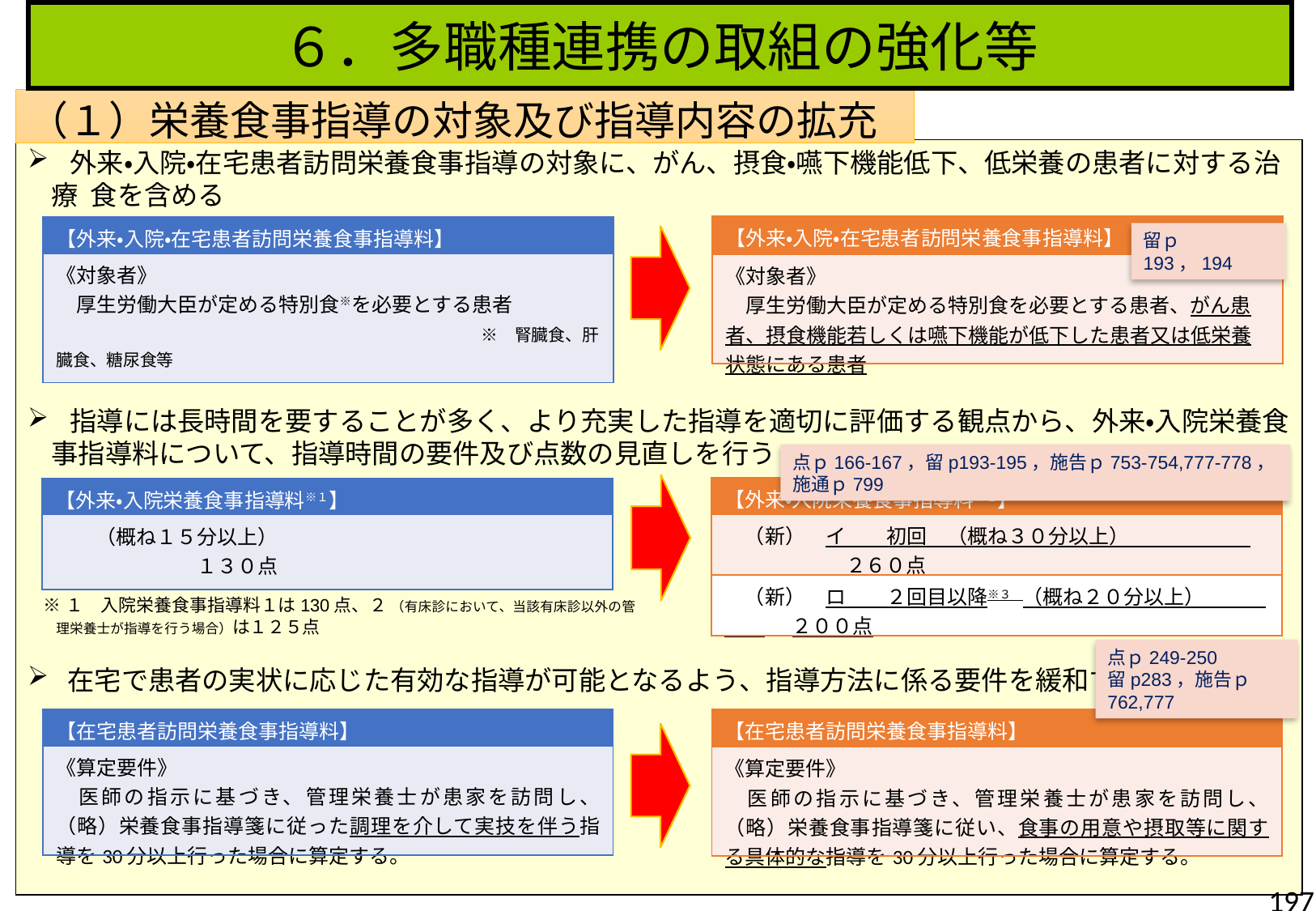

６．多職種連携の取組の強化等
（１）栄養食事指導の対象及び指導内容の拡充
  外来・入院・在宅患者訪問栄養食事指導の対象に、がん、摂食・嚥下機能低下、低栄養の患者に対する治療  食を含める

  指導には長時間を要することが多く、より充実した指導を適切に評価する観点から、外来・入院栄養食事指導料について、指導時間の要件及び点数の見直しを行う

  在宅で患者の実状に応じた有効な指導が可能となるよう、指導方法に係る要件を緩和する

| 【外来・入院・在宅患者訪問栄養食事指導料】 |
| --- |
| 《対象者》 　厚生労働大臣が定める特別食を必要とする患者、がん患者、摂食機能若しくは嚥下機能が低下した患者又は低栄養状態にある患者 |
| 【外来・入院・在宅患者訪問栄養食事指導料】 |
| --- |
| 《対象者》 　厚生労働大臣が定める特別食※を必要とする患者 　　　　　　　　　　　　　　　　　　　　　　　　※　腎臓食、肝臓食、糖尿食等 |
留ｐ193，194

点ｐ166-167，留p193-195，施告ｐ753-754,777-778，施通ｐ799

| 【外来・入院栄養食事指導料※２】 |
| --- |
| （新）　イ　　初回　（概ね３０分以上）　　　　　　　　　　　　２６０点 |
| （新）　ロ　　２回目以降※３　（概ね２０分以上）　　　　　　　２００点 |
| 【外来・入院栄養食事指導料※１】 |
| --- |
| （概ね１５分以上）　　　　　　　　　　　　　　　　　　　　　　１３０点 |
※１　入院栄養食事指導料１は130点、２ （有床診において、当該有床診以外の管理栄養士が指導を行う場合）は１２５点
※２　入院栄養食事指導料２のイは250点、ロは190点とする。
※３　入院栄養食事指導料については「２回目」
点ｐ249-250
留p283，施告ｐ762,777
| 【在宅患者訪問栄養食事指導料】 |
| --- |
| 《算定要件》 　医師の指示に基づき、管理栄養士が患家を訪問し、（略）栄養食事指導箋に従い、食事の用意や摂取等に関する具体的な指導を30分以上行った場合に算定する。 |
| 【在宅患者訪問栄養食事指導料】 |
| --- |
| 《算定要件》 　医師の指示に基づき、管理栄養士が患家を訪問し、（略）栄養食事指導箋に従った調理を介して実技を伴う指導を30分以上行った場合に算定する。 |

197